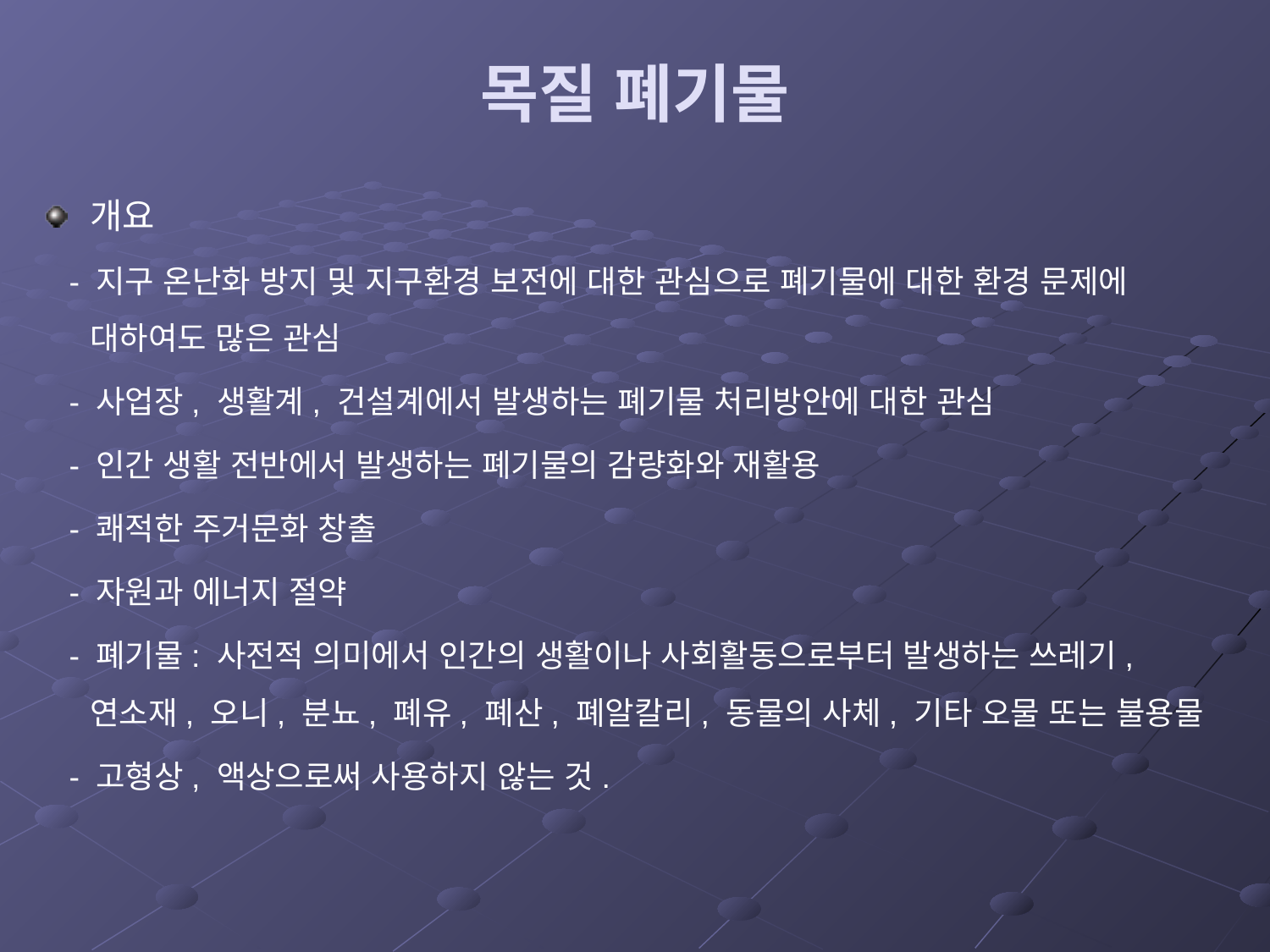

# 목질 폐기물
개요
   - 지구 온난화 방지 및 지구환경 보전에 대한 관심으로 폐기물에 대한 환경 문제에 대하여도 많은 관심
   - 사업장, 생활계, 건설계에서 발생하는 폐기물 처리방안에 대한 관심
   - 인간 생활 전반에서 발생하는 폐기물의 감량화와 재활용
   - 쾌적한 주거문화 창출
   - 자원과 에너지 절약
   - 폐기물: 사전적 의미에서 인간의 생활이나 사회활동으로부터 발생하는 쓰레기, 연소재, 오니, 분뇨, 폐유, 폐산, 폐알칼리, 동물의 사체, 기타 오물 또는 불용물
   - 고형상, 액상으로써 사용하지 않는 것.